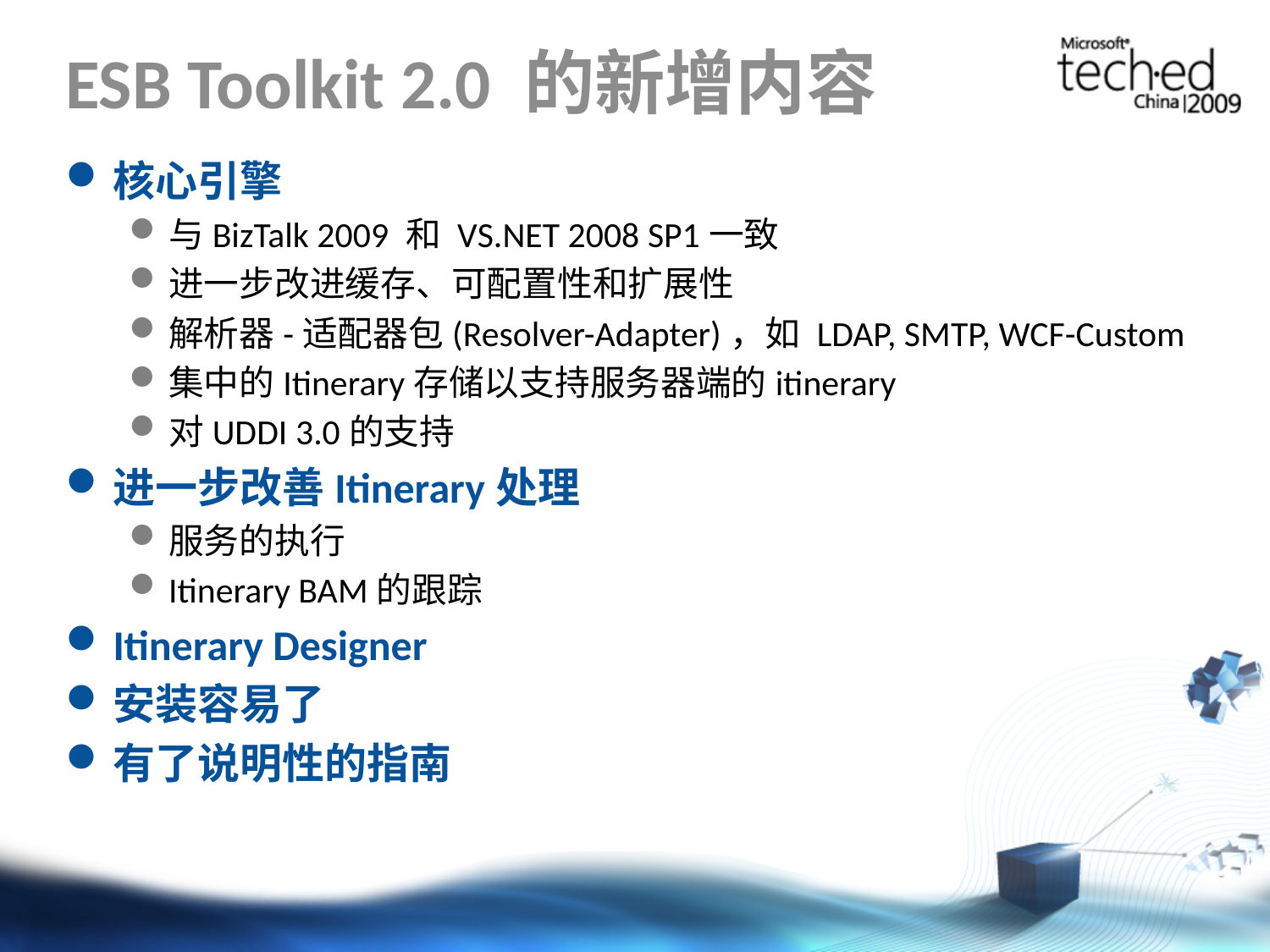

# ESB Toolkit 2.0 的新增内容
核心引擎
与BizTalk 2009 和 VS.NET 2008 SP1一致
进一步改进缓存、可配置性和扩展性
解析器-适配器包(Resolver-Adapter)，如 LDAP, SMTP, WCF-Custom
集中的Itinerary存储以支持服务器端的itinerary
对UDDI 3.0的支持
进一步改善Itinerary处理
服务的执行
Itinerary BAM的跟踪
Itinerary Designer
安装容易了
有了说明性的指南